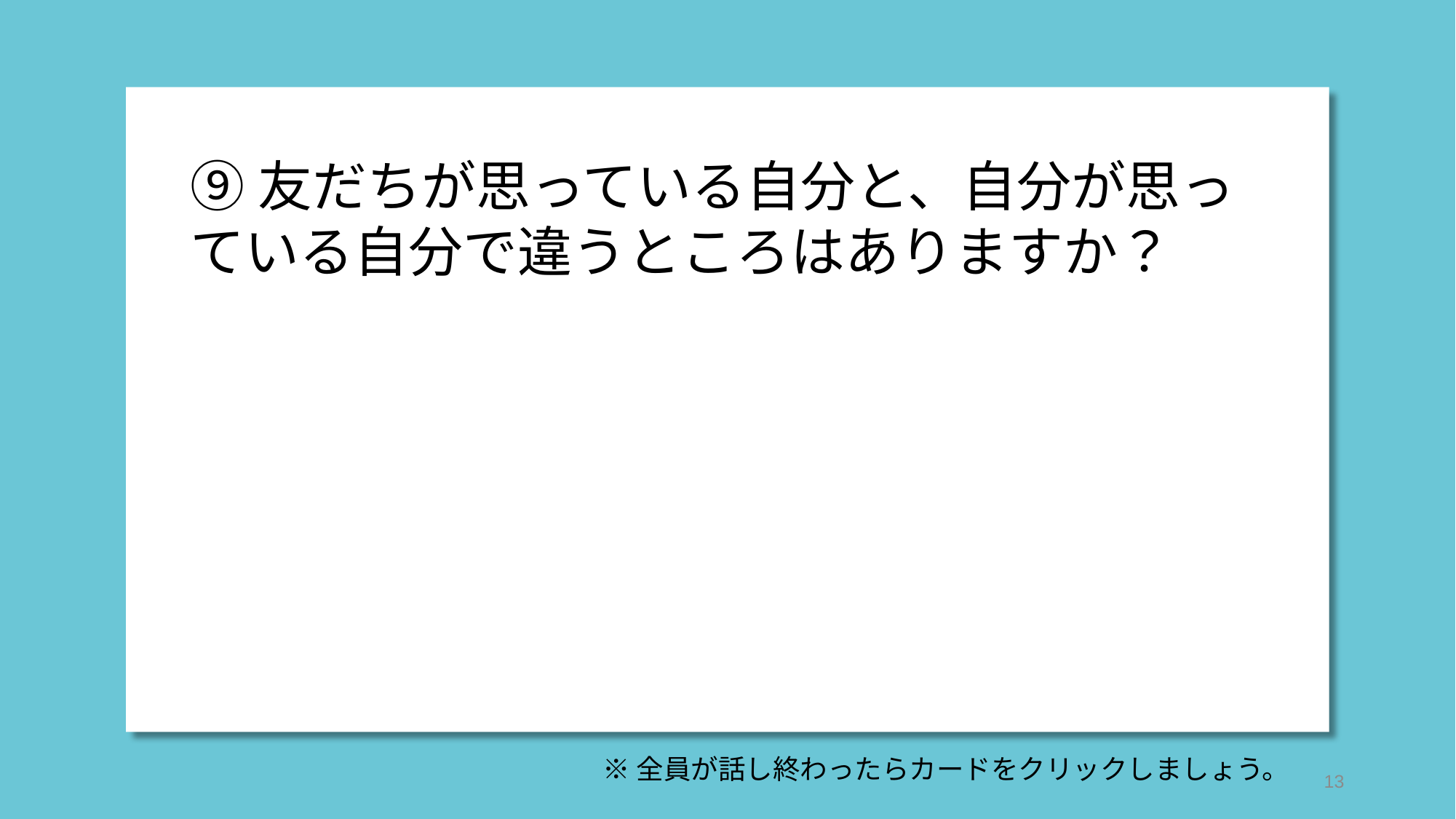

⑨友だちが思っている自分と、自分が思っている自分で違うところはありますか？
※全員が話し終わったらカードをクリックしましょう。
13